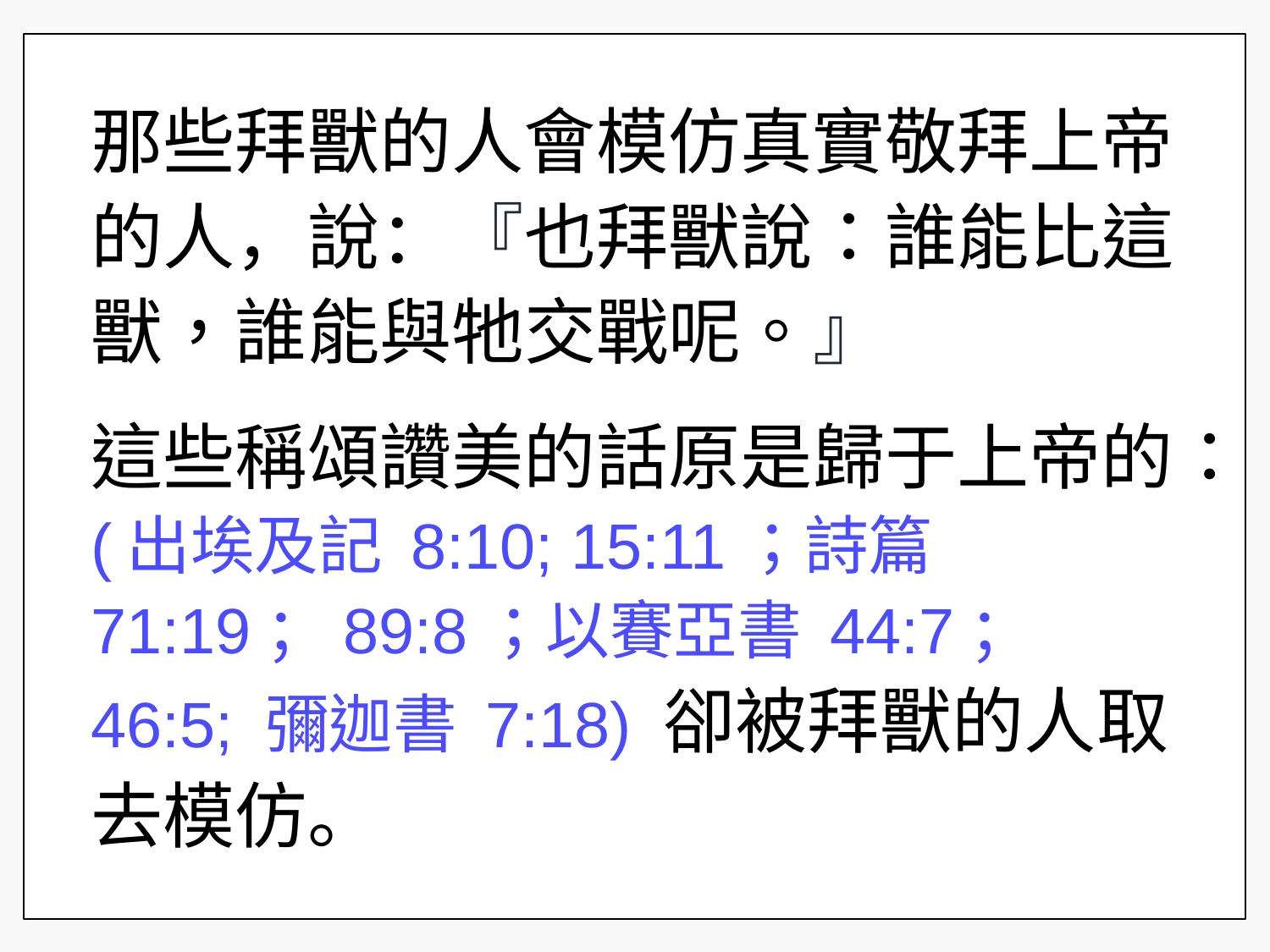

那些拜獸的人會模仿真實敬拜上帝的人，說：『也拜獸說：誰能比這獸，誰能與牠交戰呢。』
這些稱頌讚美的話原是歸于上帝的：(出埃及記 8:10; 15:11；詩篇71:19；89:8；以賽亞書 44:7；46:5; 彌迦書 7:18) 卻被拜獸的人取去模仿。